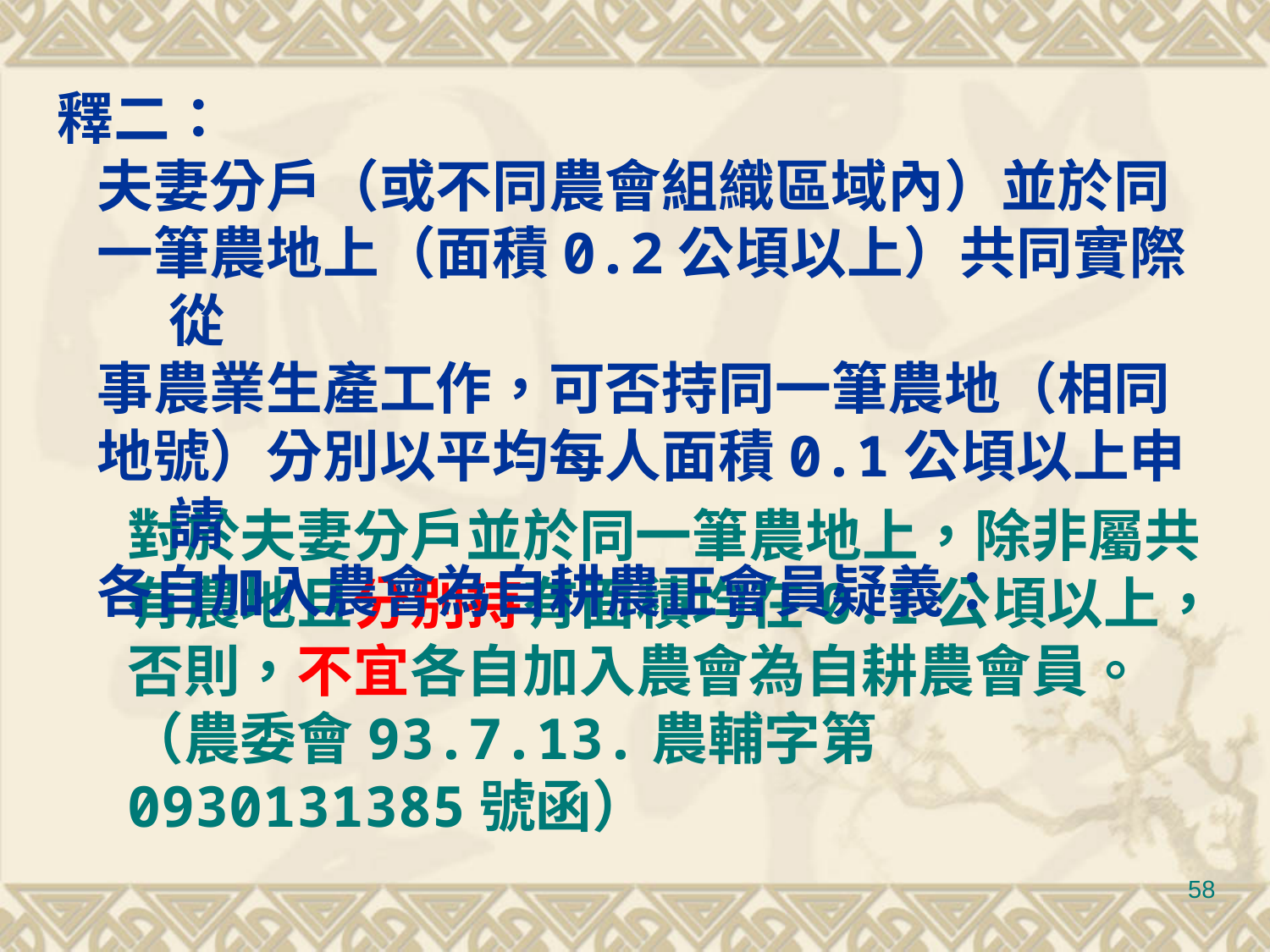

釋二：
  夫妻分戶（或不同農會組織區域內）並於同
  一筆農地上（面積0.2公頃以上）共同實際從
  事農業生產工作，可否持同一筆農地（相同
  地號）分別以平均每人面積0.1公頃以上申請
  各自加入農會為自耕農正會員疑義：
對於夫妻分戶並於同一筆農地上，除非屬共有農地且分別持有面積均在0.1公頃以上，否則，不宜各自加入農會為自耕農會員。（農委會93.7.13.農輔字第0930131385號函）
58